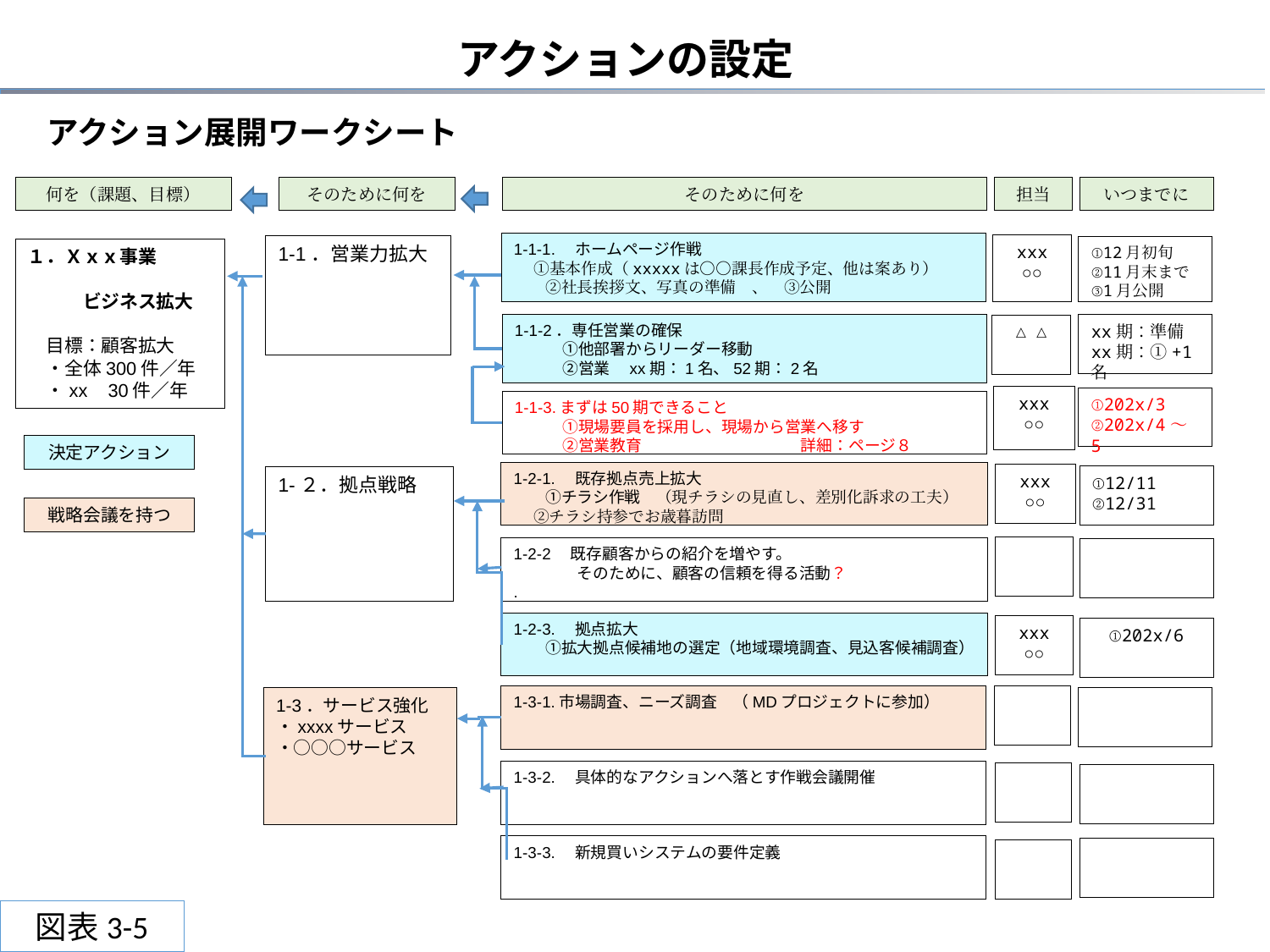

アクションの設定

アクション展開ワークシート
何を（課題、目標）
そのために何を
そのために何を
担当
いつまでに

1-1-1.　ホームページ作戦
　 ①基本作成（xxxxxは○○課長作成予定、他は案あり）
　　②社長挨拶文、写真の準備　、　③公開
xxx
○○
1-1．営業力拡大

①12月初旬
②11月末まで
③1月公開
１．Ｘｘｘ事業
　　　ビジネス拡大

　目標：顧客拡大
　・全体300件／年
　・xx    30件／年

1-1-2．専任営業の確保
　　　①他部署からリーダー移動
　　　②営業　xx期：1名、52期：2名
xx期：準備
xx期：①+1名
△△
xxx
○○
①202x/3
②202x/4～5
1-1-3.まずは50期できること
　　　①現場要員を採用し、現場から営業へ移す
　　　②営業教育　　　　　　　　　　詳細：ページ８
決定アクション
1-2-1.　既存拠点売上拡大
　　①チラシ作戦　（現チラシの見直し、差別化訴求の工夫）
　 ②チラシ持参でお歳暮訪問

1-2-2　既存顧客からの紹介を増やす。
　　　　そのために、顧客の信頼を得る活動？
.
1-2-3.　拠点拡大
　　①拡大拠点候補地の選定（地域環境調査、見込客候補調査）
.
xxx
○○
①12/11
②12/31

1-２．拠点戦略

戦略会議を持つ

xxx
○○
①202x/6
1-3-1.市場調査、ニーズ調査　（MDプロジェクトに参加）

1-3-2.　具体的なアクションへ落とす作戦会議開催
1-3-3.　新規買いシステムの要件定義

1-3．サービス強化
・xxxxサービス
・○○○サービス

図表3-5